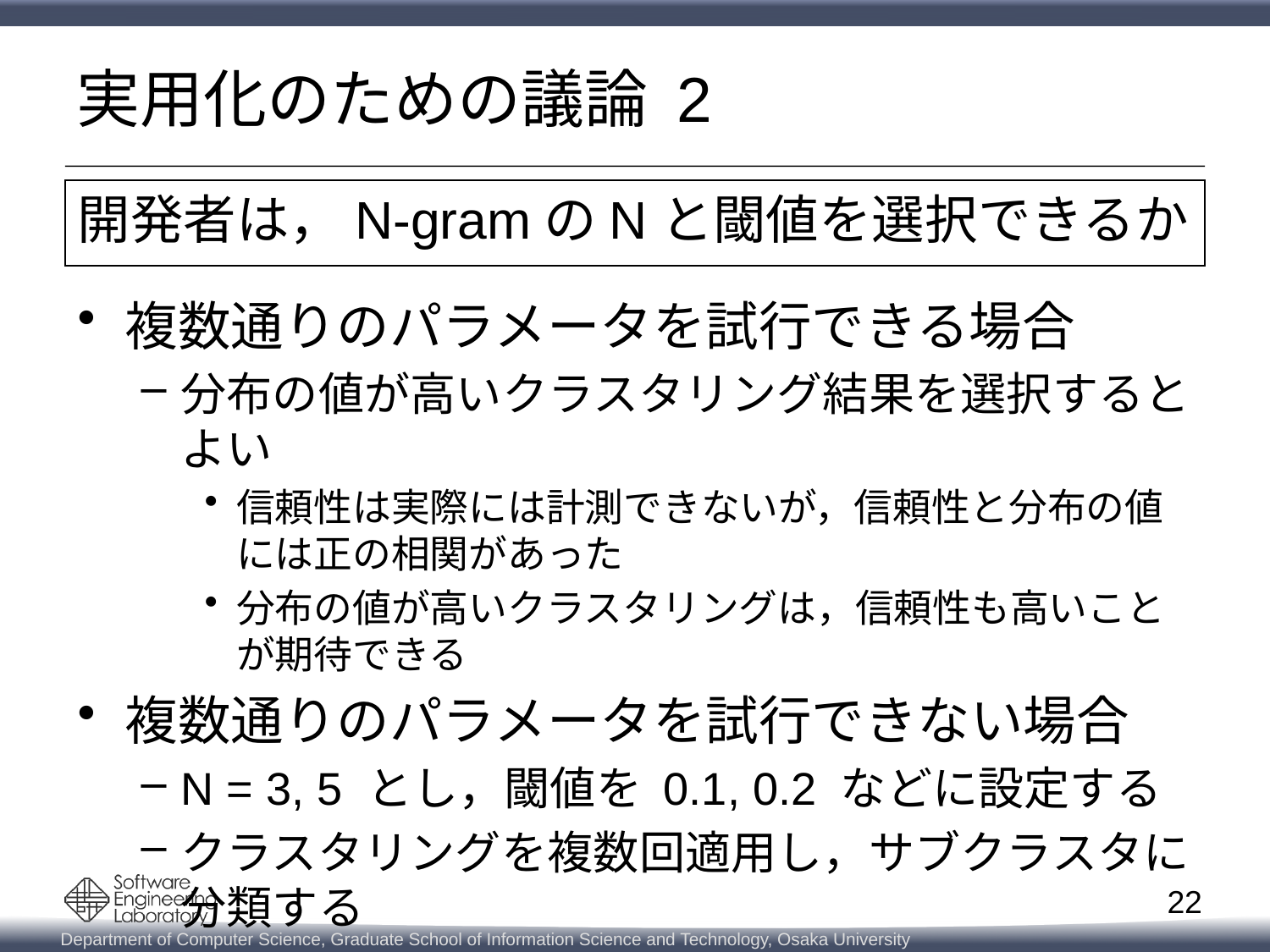

# 実用化のための議論 2
開発者は，N-gramのNと閾値を選択できるか
複数通りのパラメータを試行できる場合
分布の値が高いクラスタリング結果を選択するとよい
信頼性は実際には計測できないが，信頼性と分布の値には正の相関があった
分布の値が高いクラスタリングは，信頼性も高いことが期待できる
複数通りのパラメータを試行できない場合
N = 3, 5 とし，閾値を 0.1, 0.2 などに設定する
クラスタリングを複数回適用し，サブクラスタに分類する

22